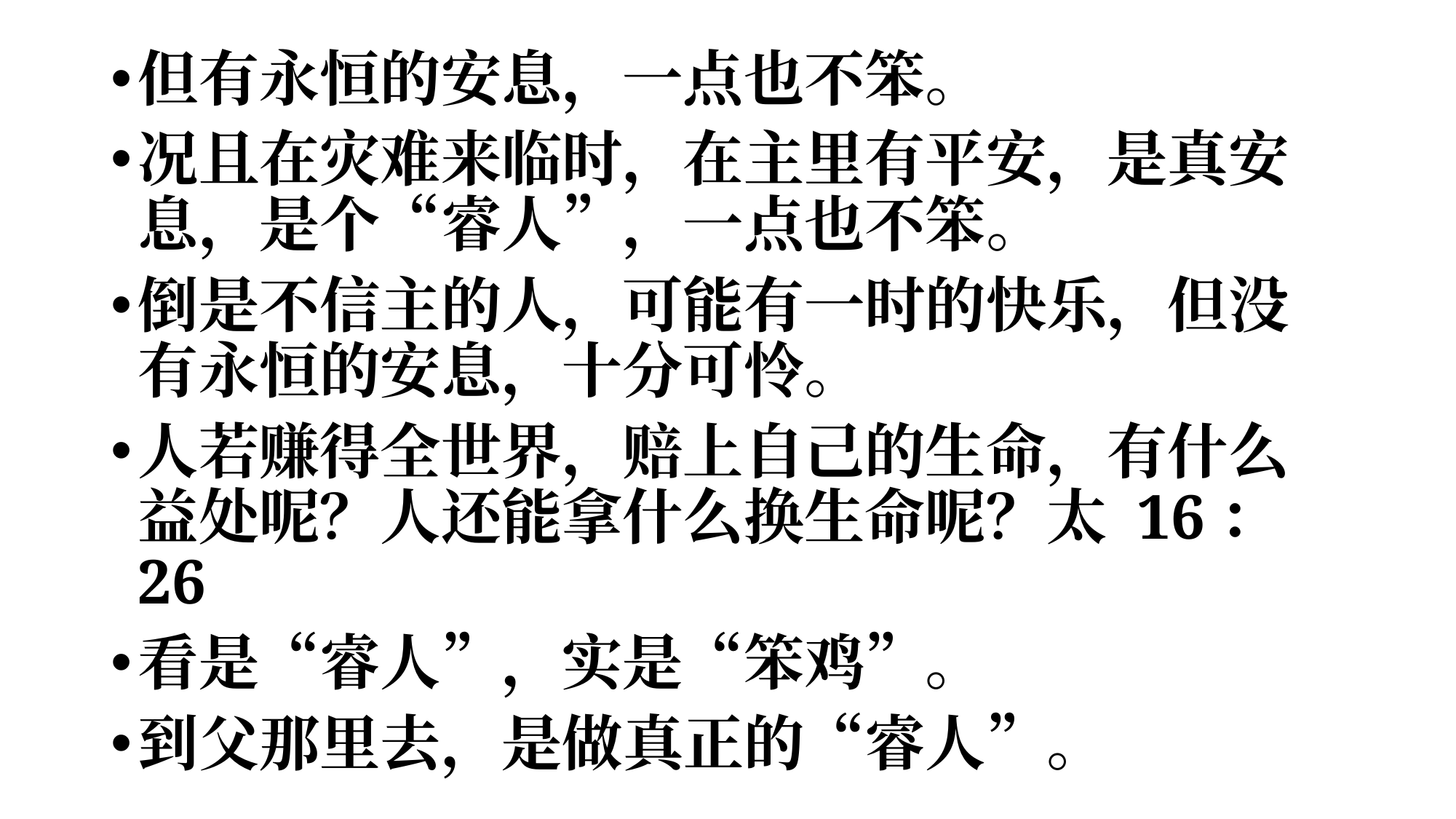

但有永恒的安息，一点也不笨。
况且在灾难来临时，在主里有平安，是真安息，是个“睿人”，一点也不笨。
倒是不信主的人，可能有一时的快乐，但没有永恒的安息，十分可怜。
人若赚得全世界，赔上自己的生命，有什么益处呢？人还能拿什么换生命呢？太 16：26
看是“睿人”，实是“笨鸡”。
到父那里去，是做真正的“睿人”。